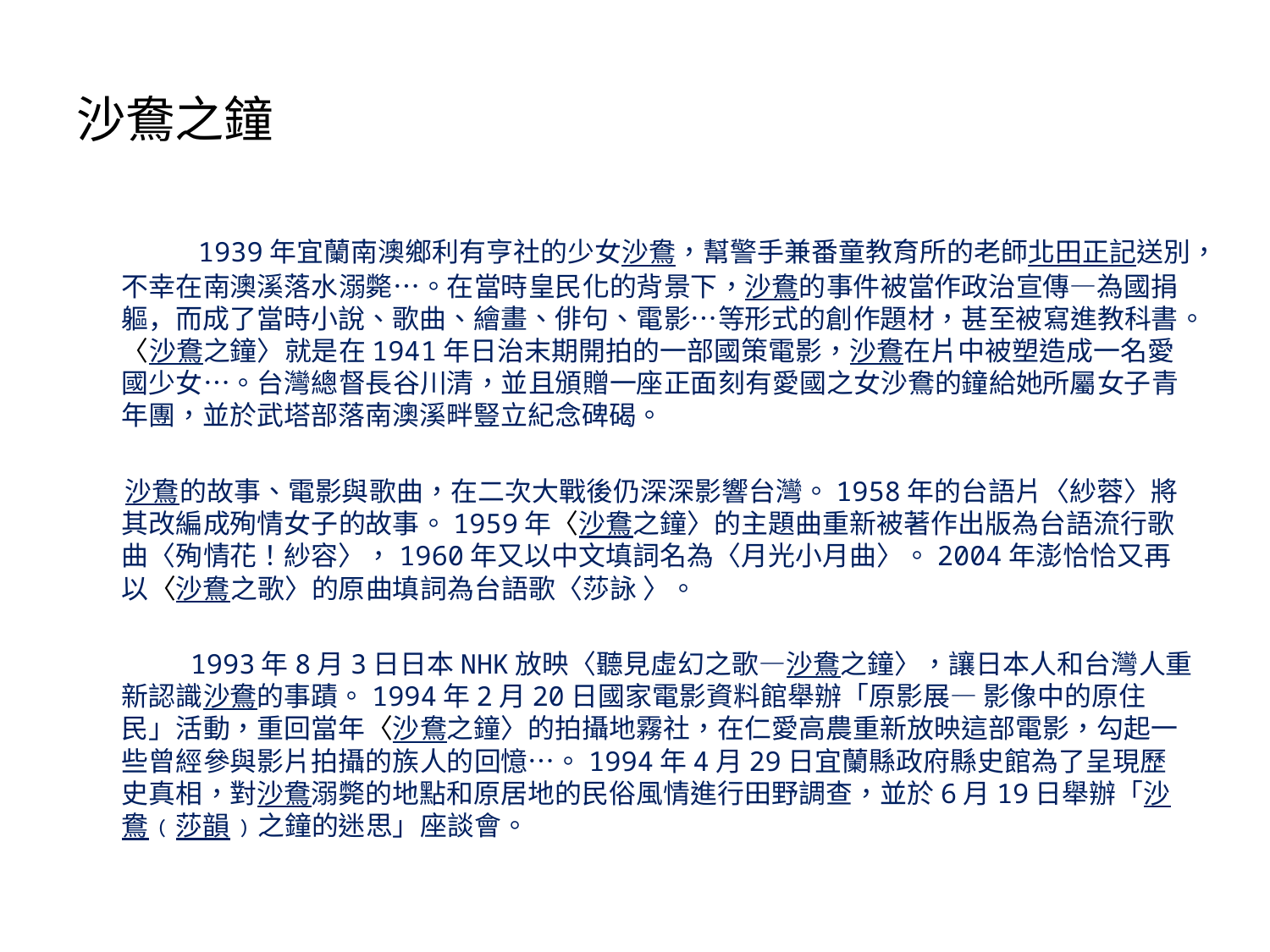

# 沙鴦之鐘
      1939年宜蘭南澳鄉利有亨社的少女沙鴦，幫警手兼番童教育所的老師北田正記送別，不幸在南澳溪落水溺斃…。在當時皇民化的背景下，沙鴦的事件被當作政治宣傳—為國捐軀，而成了當時小說、歌曲、繪畫、俳句、電影…等形式的創作題材，甚至被寫進教科書。〈沙鴦之鐘〉就是在1941年日治末期開拍的一部國策電影，沙鴦在片中被塑造成一名愛國少女…。台灣總督長谷川清，並且頒贈一座正面刻有愛國之女沙鴦的鐘給她所屬女子青年團，並於武塔部落南澳溪畔豎立紀念碑碣。

       沙鴦的故事、電影與歌曲，在二次大戰後仍深深影響台灣。1958年的台語片〈紗蓉〉將其改編成殉情女子的故事。1959年〈沙鴦之鐘〉的主題曲重新被著作出版為台語流行歌曲〈殉情花！紗容〉，1960年又以中文填詞名為〈月光小月曲〉。2004年澎恰恰又再以〈沙鴦之歌〉的原曲填詞為台語歌〈莎詠 〉。

       1993年8月3日日本NHK放映〈聽見虛幻之歌—沙鴦之鐘〉，讓日本人和台灣人重新認識沙鴦的事蹟。1994年2月20日國家電影資料館舉辦「原影展— 影像中的原住民」活動，重回當年〈沙鴦之鐘〉的拍攝地霧社，在仁愛高農重新放映這部電影，勾起一些曾經參與影片拍攝的族人的回憶…。1994年4月29日宜蘭縣政府縣史館為了呈現歷史真相，對沙鴦溺斃的地點和原居地的民俗風情進行田野調查，並於6月19日舉辦「沙鴦﹙莎韻﹚之鐘的迷思」座談會。